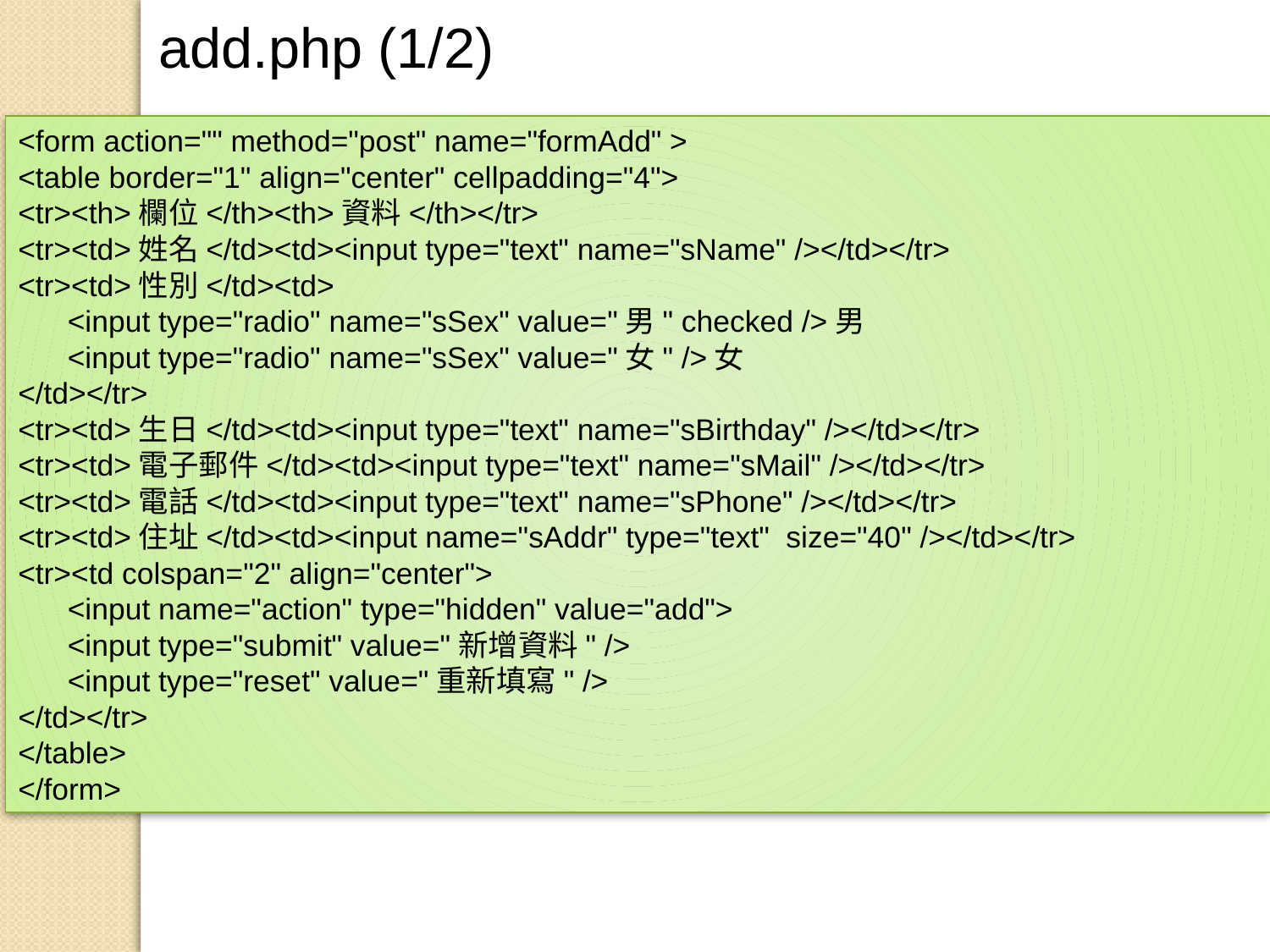

add.php (1/2)
<form action="" method="post" name="formAdd" >
<table border="1" align="center" cellpadding="4">
<tr><th>欄位</th><th>資料</th></tr>
<tr><td>姓名</td><td><input type="text" name="sName" /></td></tr>
<tr><td>性別</td><td>
      <input type="radio" name="sSex" value="男" checked />男
      <input type="radio" name="sSex" value="女" />女
</td></tr>
<tr><td>生日</td><td><input type="text" name="sBirthday" /></td></tr>
<tr><td>電子郵件</td><td><input type="text" name="sMail" /></td></tr>
<tr><td>電話</td><td><input type="text" name="sPhone" /></td></tr>
<tr><td>住址</td><td><input name="sAddr" type="text"  size="40" /></td></tr>
<tr><td colspan="2" align="center">
      <input name="action" type="hidden" value="add">
      <input type="submit" value="新增資料" />
      <input type="reset" value="重新填寫" />
</td></tr>
</table>
</form>